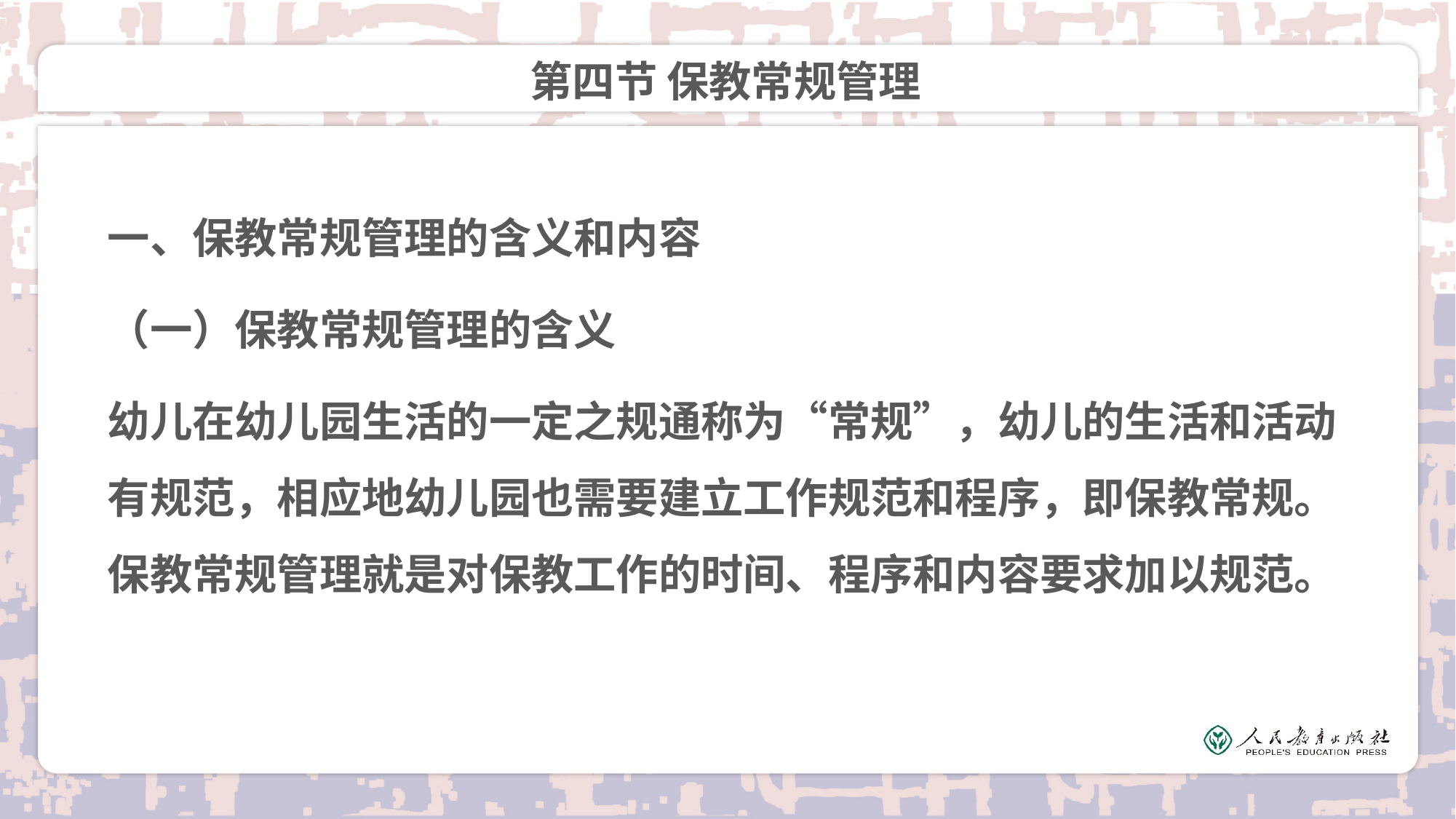

# 第四节 保教常规管理
一、保教常规管理的含义和内容
（一）保教常规管理的含义
幼儿在幼儿园生活的一定之规通称为“常规”，幼儿的生活和活动有规范，相应地幼儿园也需要建立工作规范和程序，即保教常规。保教常规管理就是对保教工作的时间、程序和内容要求加以规范。